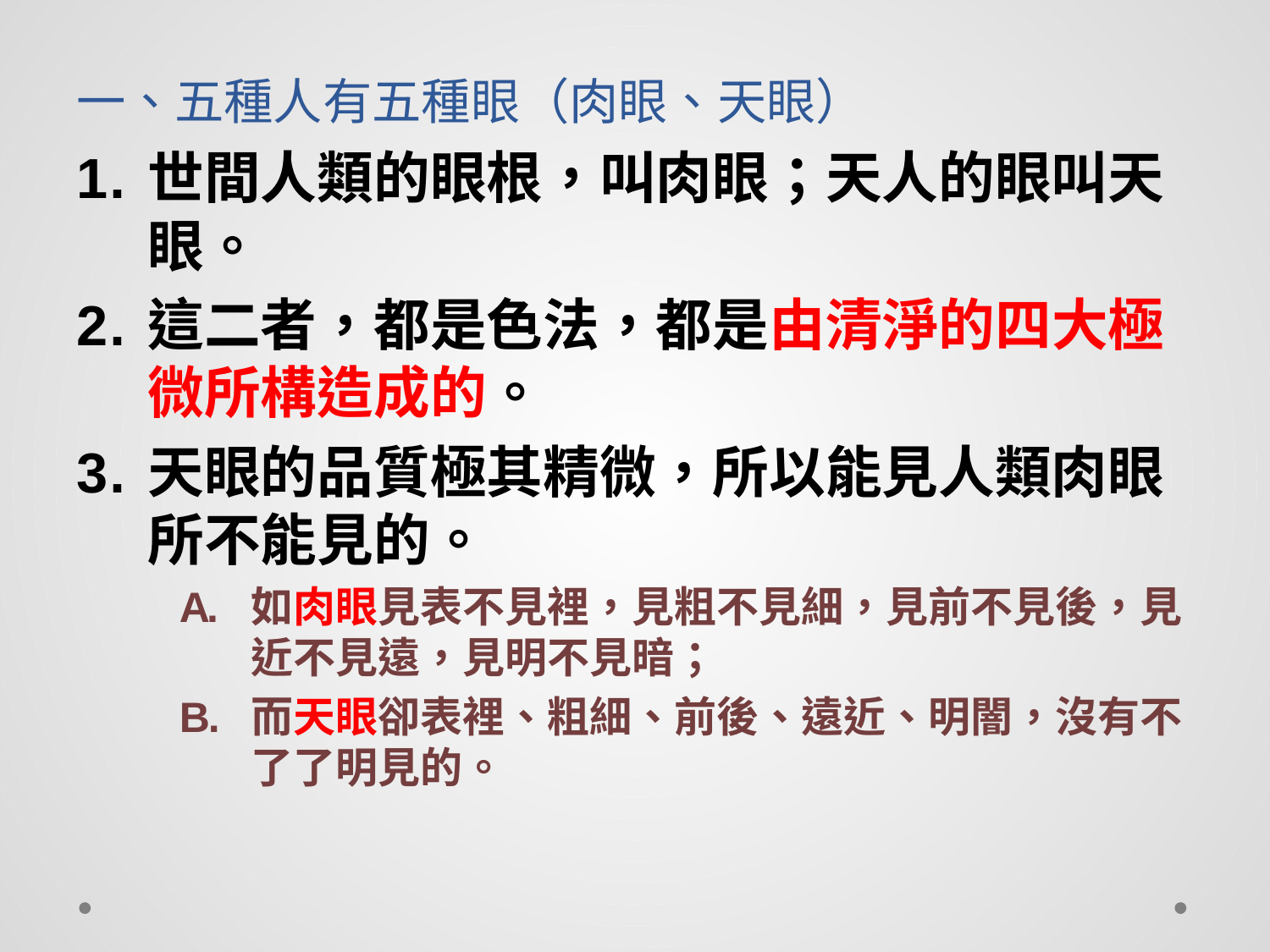

# 一、五種人有五種眼（肉眼、天眼）
世間人類的眼根，叫肉眼；天人的眼叫天眼。
這二者，都是色法，都是由清淨的四大極微所構造成的。
天眼的品質極其精微，所以能見人類肉眼所不能見的。
如肉眼見表不見裡，見粗不見細，見前不見後，見近不見遠，見明不見暗；
而天眼卻表裡、粗細、前後、遠近、明闇，沒有不了了明見的。